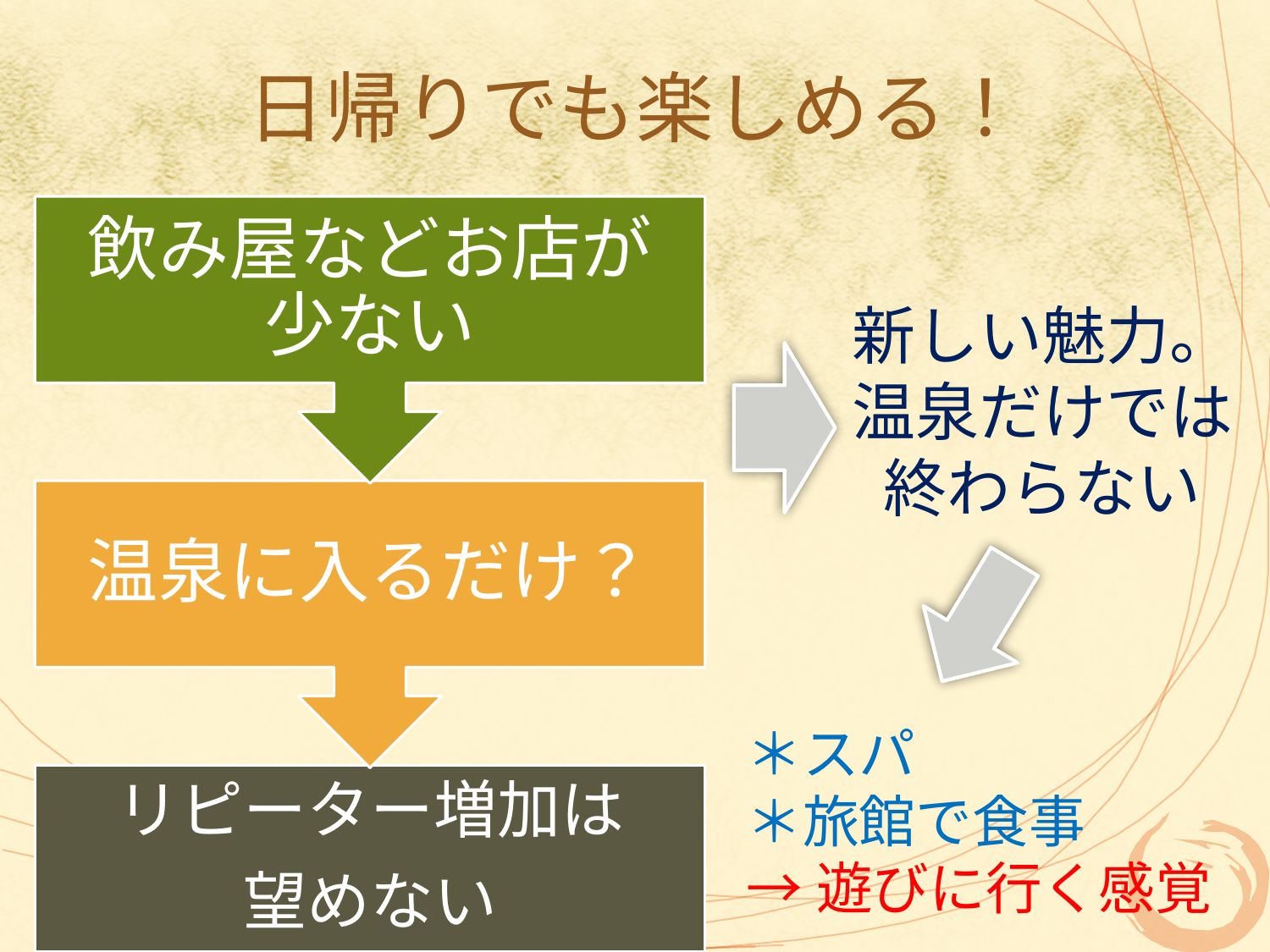

# 日帰りでも楽しめる！
リピーター増加は
望めない
温泉に入るだけ？
飲み屋などお店が少ない
新しい魅力。
温泉だけでは終わらない

＊スパ
＊旅館で食事
→遊びに行く感覚